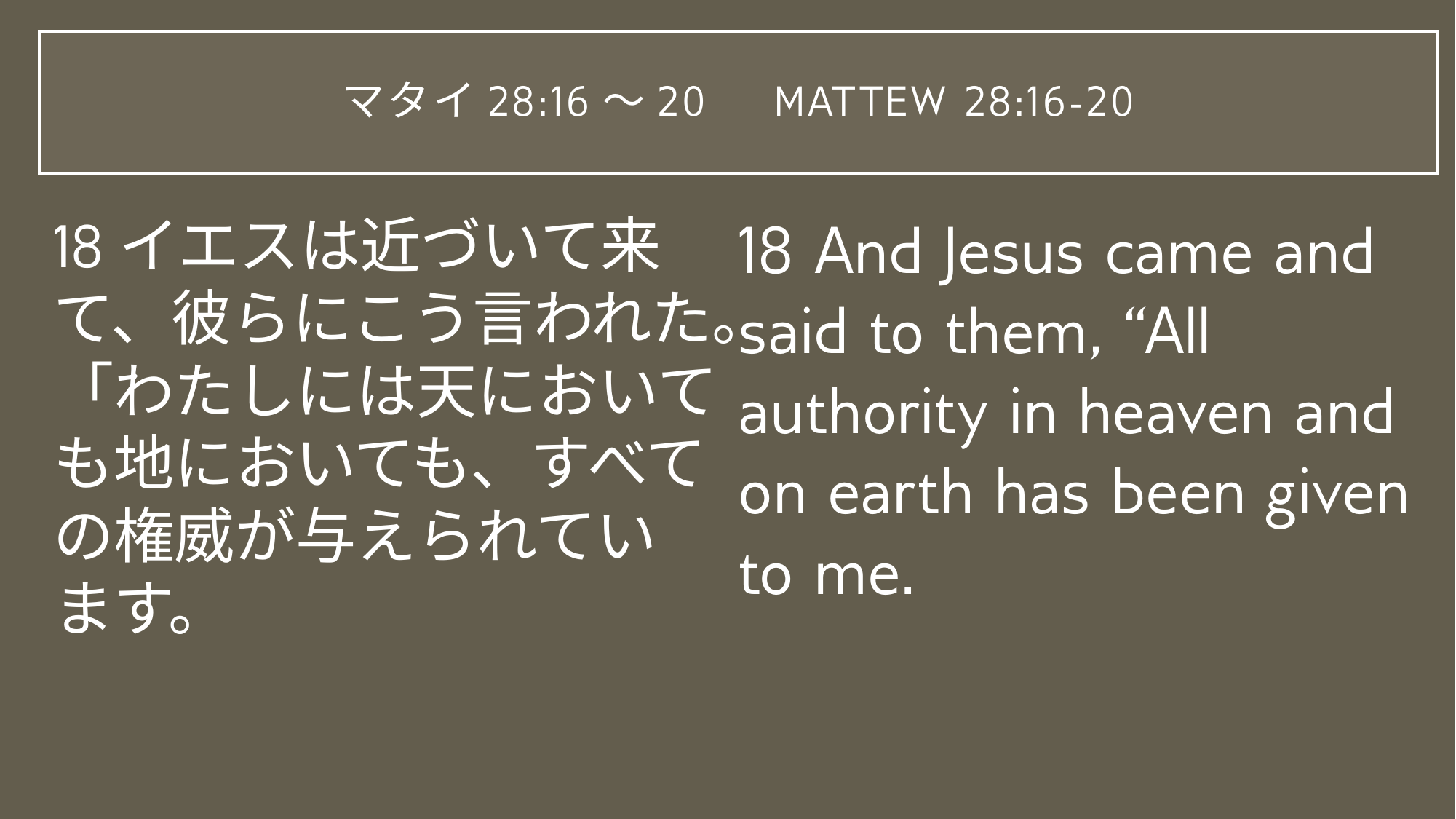

# マタイ28:16～20　Mattew 28:16-20
18イエスは近づいて来て、彼らにこう言われた。「わたしには天においても地においても、すべての権威が与えられています。
18 And Jesus came and said to them, “All authority in heaven and on earth has been given to me.